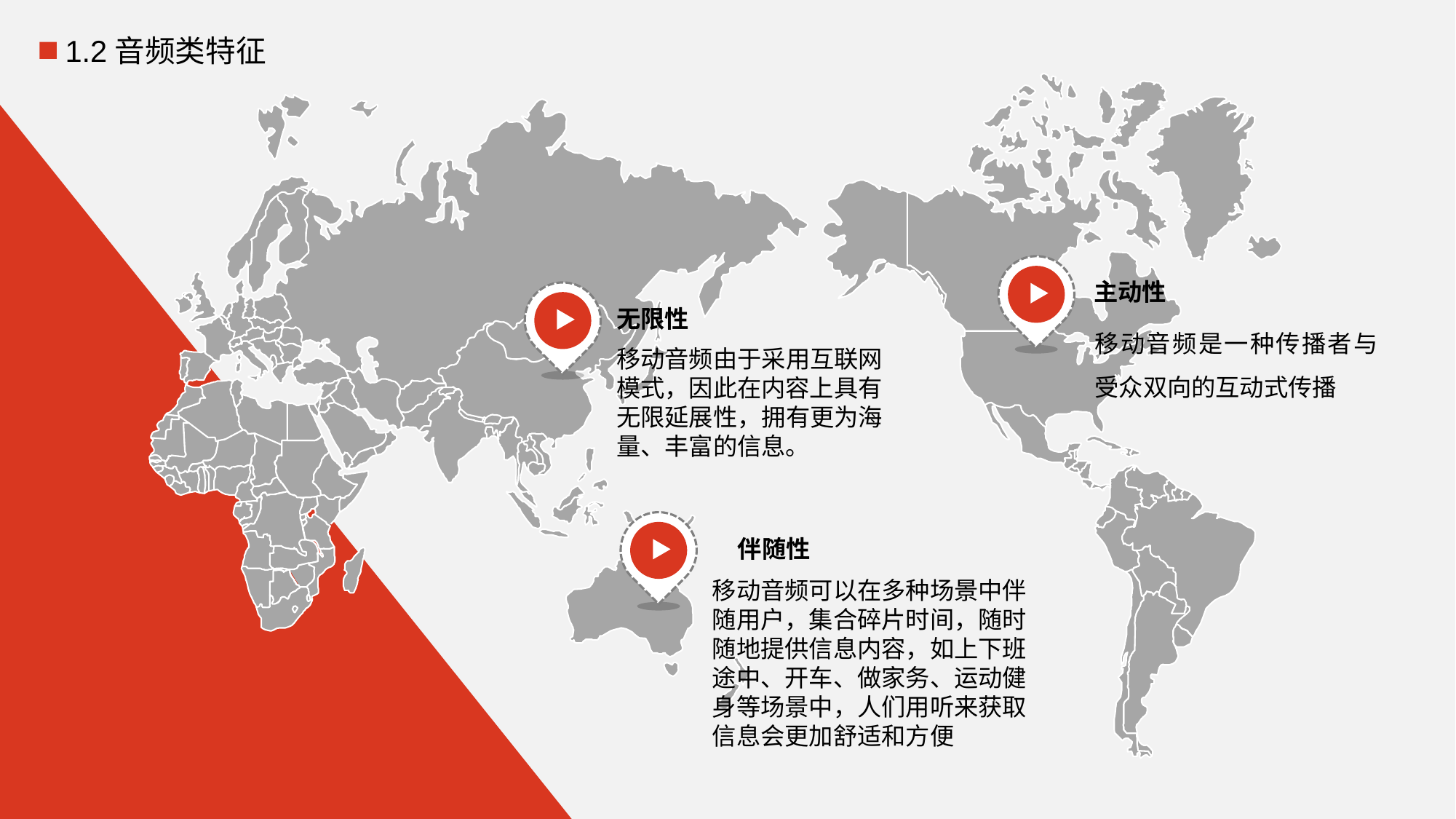

1.2音频类特征

主动性
移动音频是一种传播者与受众双向的互动式传播

无限性
移动音频由于采用互联网模式，因此在内容上具有无限延展性，拥有更为海量、丰富的信息。

　伴随性

移动音频可以在多种场景中伴随用户，集合碎片时间，随时随地提供信息内容，如上下班途中、开车、做家务、运动健身等场景中，人们用听来获取信息会更加舒适和方便